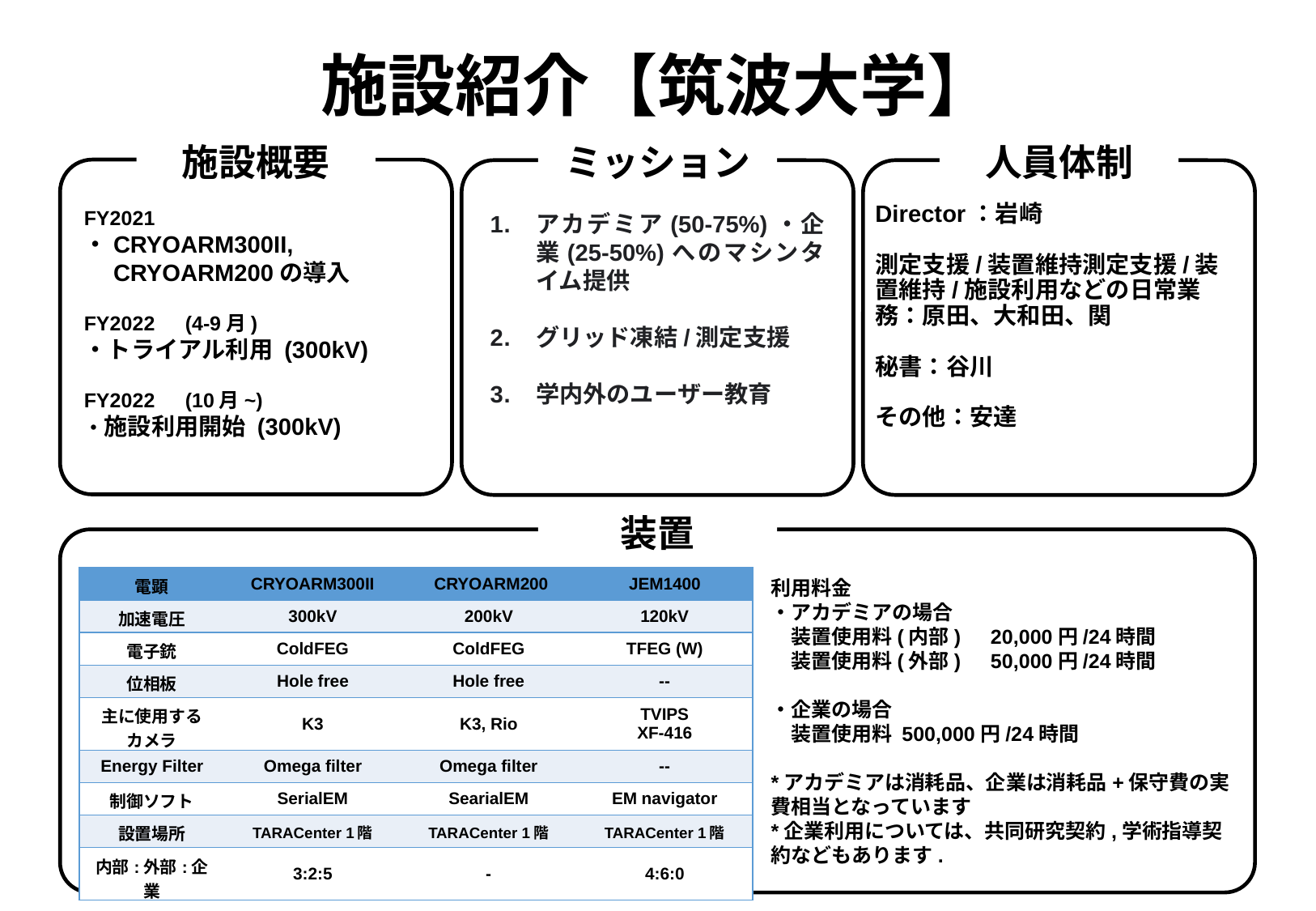

施設紹介【筑波大学】
施設概要
ミッション
人員体制

Director：岩崎

測定支援/装置維持測定支援/装置維持/施設利用などの日常業務：原田、大和田、関

秘書：谷川

その他：安達
FY2021
・CRYOARM300II,
　CRYOARM200の導入

FY2022　(4-9月)
・トライアル利用 (300kV)

FY2022　(10月~)
・施設利用開始 (300kV)
アカデミア(50-75%)・企業(25-50%)へのマシンタイム提供

グリッド凍結/測定支援

学内外のユーザー教育
装置

| 電顕 | CRYOARM300II | CRYOARM200 | JEM1400 |
| --- | --- | --- | --- |
| 加速電圧 | 300kV | 200kV | 120kV |
| 電子銃 | ColdFEG | ColdFEG | TFEG (W) |
| 位相板 | Hole free | Hole free | -- |
| 主に使用する カメラ | K3 | K3, Rio | TVIPS XF-416 |
| Energy Filter | Omega filter | Omega filter | -- |
| 制御ソフト | SerialEM | SearialEM | EM navigator |
| 設置場所 | TARACenter 1階 | TARACenter 1階 | TARACenter 1階 |
| 内部:外部:企業 | 3:2:5 | - | 4:6:0 |
利用料金
・アカデミアの場合
　装置使用料(内部)　20,000円/24時間
　装置使用料(外部)　50,000円/24時間

・企業の場合
　装置使用料 500,000円/24時間

*アカデミアは消耗品、企業は消耗品+保守費の実費相当となっています
*企業利用については、共同研究契約,学術指導契約などもあります.